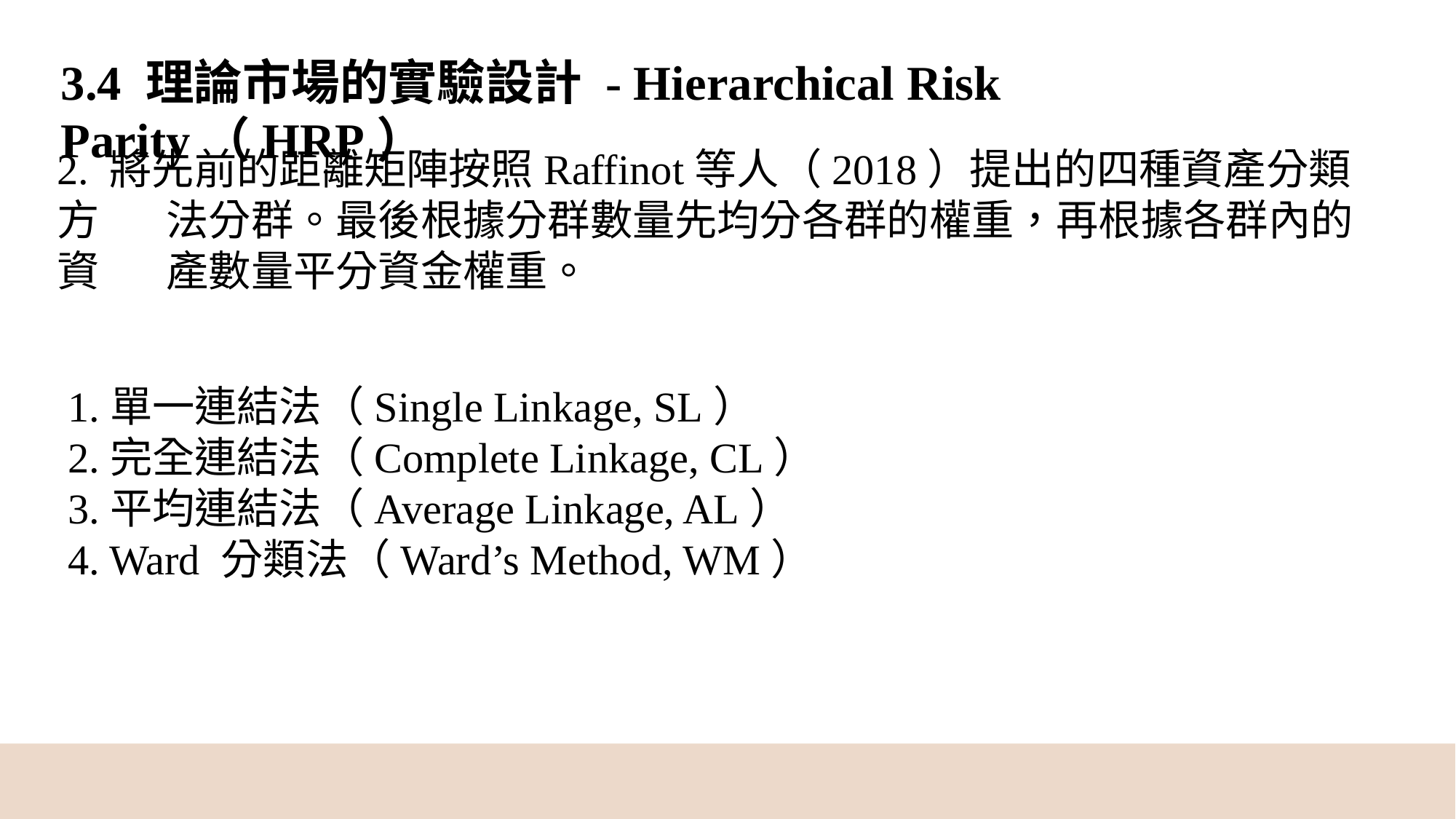

3.4 理論市場的實驗設計 - Hierarchical Risk Parity（HRP）

2. 將先前的距離矩陣按照Raffinot等人（2018）提出的四種資產分類方	法分群。最後根據分群數量先均分各群的權重，再根據各群內的資	產數量平分資金權重。
1.單一連結法（Single Linkage, SL）
2.完全連結法（Complete Linkage, CL）
3.平均連結法（Average Linkage, AL）
4. Ward 分類法（Ward’s Method, WM）